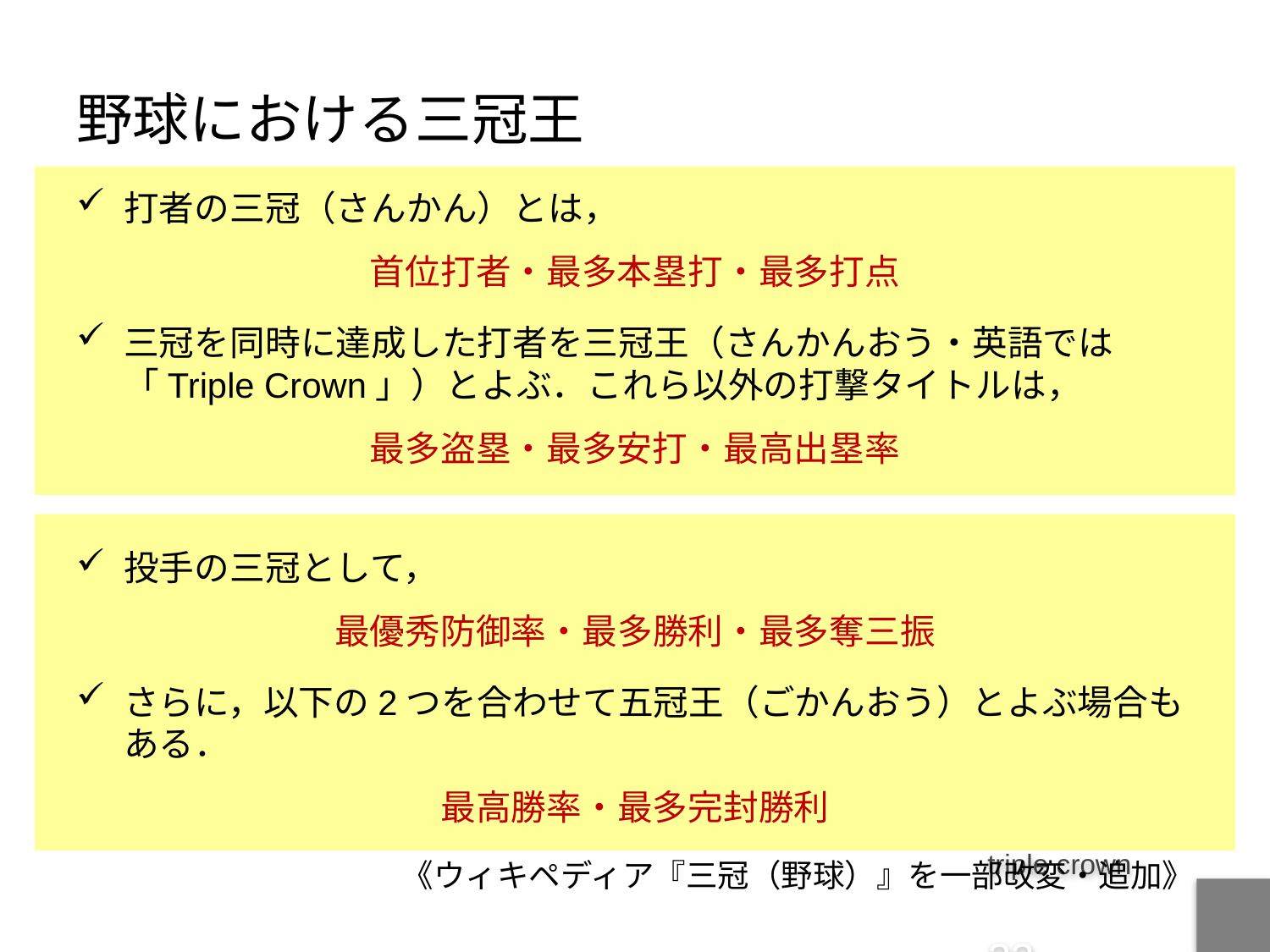

# 野球における三冠王

打者の三冠（さんかん）とは，
首位打者・最多本塁打・最多打点
三冠を同時に達成した打者を三冠王（さんかんおう・英語では「Triple Crown」）とよぶ．これら以外の打撃タイトルは，
最多盗塁・最多安打・最高出塁率

投手の三冠として，
最優秀防御率・最多勝利・最多奪三振
さらに，以下の2つを合わせて五冠王（ごかんおう）とよぶ場合もある．
最高勝率・最多完封勝利
《ウィキペディア『三冠（野球）』を一部改変・追加》